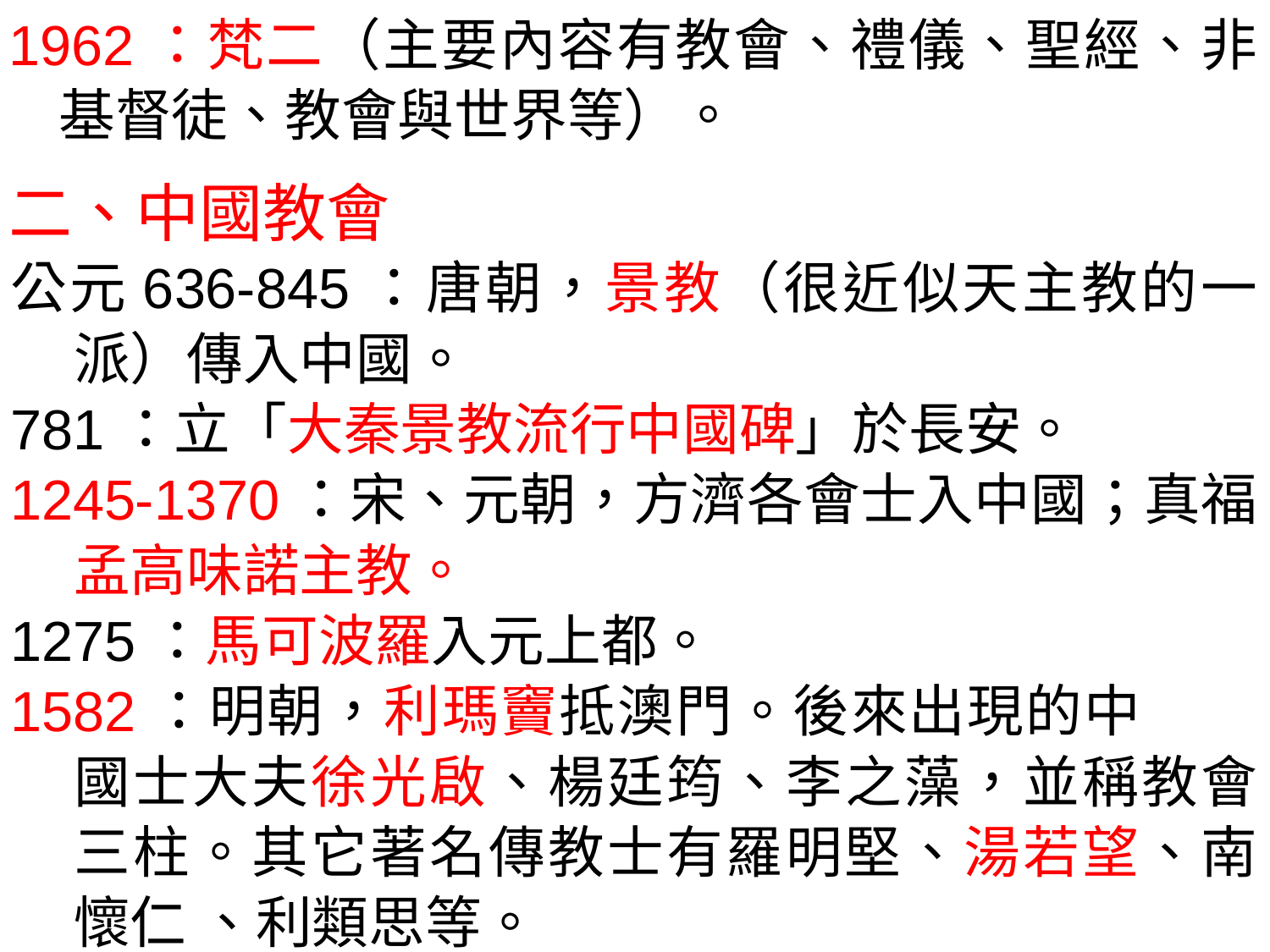

1962：梵二（主要內容有教會、禮儀、聖經、非基督徒、教會與世界等）。
二、中國教會
公元636-845：唐朝，景教（很近似天主教的一派）傳入中國。
781：立「大秦景教流行中國碑」於長安。
1245-1370：宋、元朝，方濟各會士入中國；真福孟高味諾主教。
1275：馬可波羅入元上都。
1582：明朝，利瑪竇抵澳門。後來出現的中　　國士大夫徐光啟、楊廷筠、李之藻，並稱教會三柱。其它著名傳教士有羅明堅、湯若望、南懷仁 、利類思等。